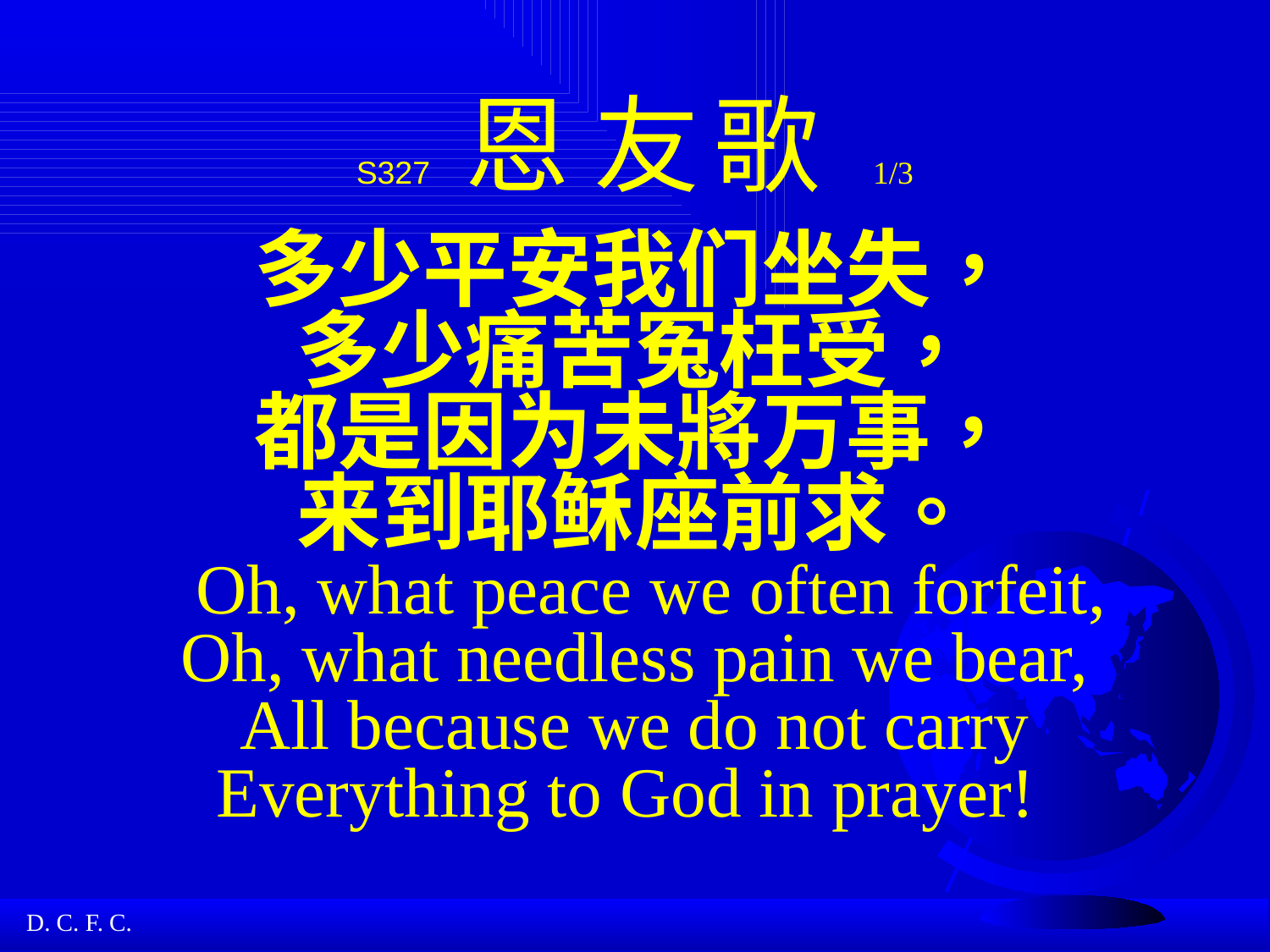

# S327   恩 友  歌    1/3 多少平安我们坐失， 多少痛苦冤枉受， 都是因为未將万事， 来到耶稣座前求。 Oh, what peace we often forfeit, Oh, what needless pain we bear, All because we do not carry Everything to God in prayer!